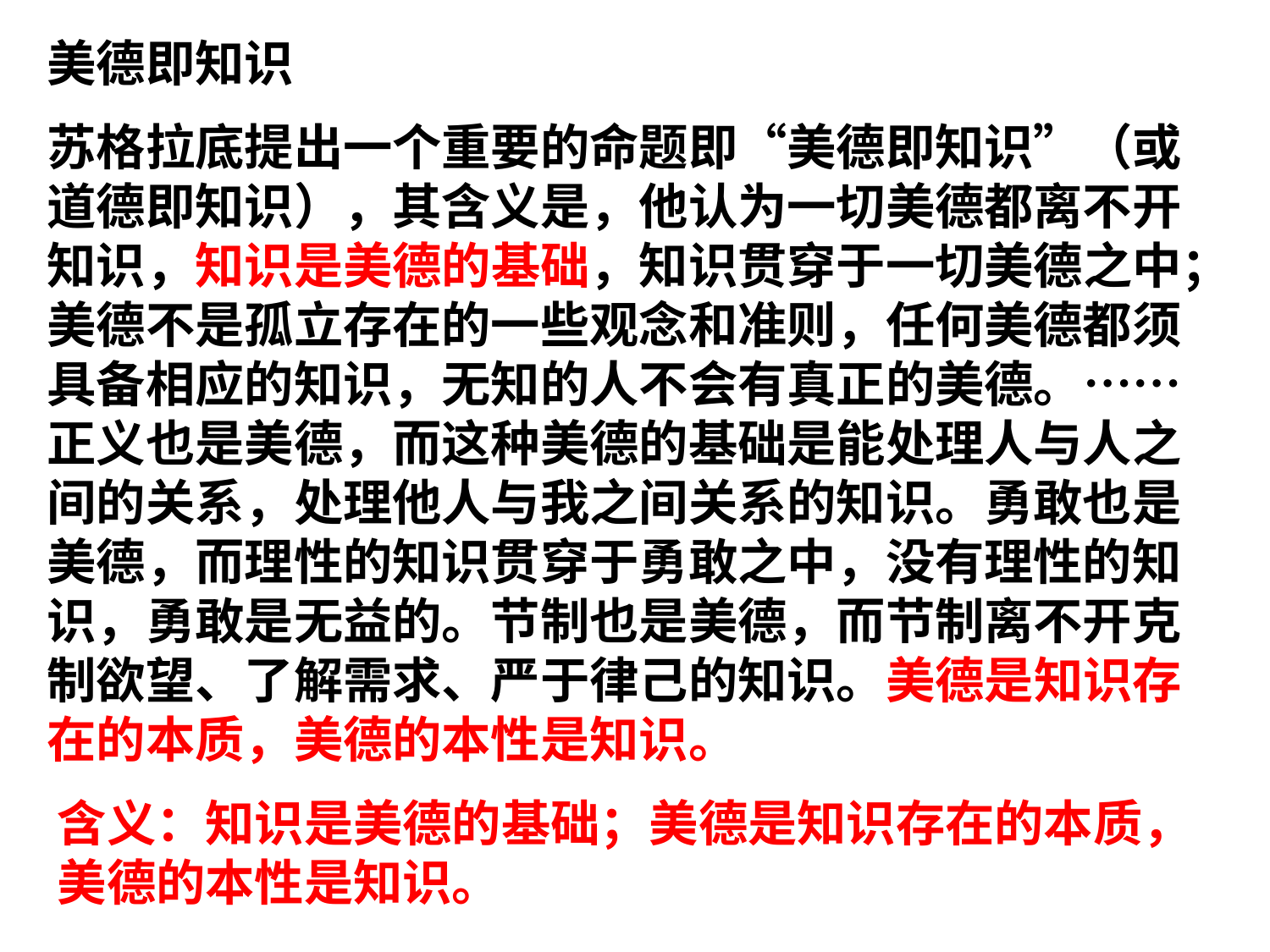

美德即知识
苏格拉底提出一个重要的命题即“美德即知识”（或道德即知识），其含义是，他认为一切美德都离不开知识，知识是美德的基础，知识贯穿于一切美德之中；美德不是孤立存在的一些观念和准则，任何美德都须具备相应的知识，无知的人不会有真正的美德。……正义也是美德，而这种美德的基础是能处理人与人之间的关系，处理他人与我之间关系的知识。勇敢也是美德，而理性的知识贯穿于勇敢之中，没有理性的知识，勇敢是无益的。节制也是美德，而节制离不开克制欲望、了解需求、严于律己的知识。美德是知识存在的本质，美德的本性是知识。
含义：知识是美德的基础；美德是知识存在的本质，美德的本性是知识。